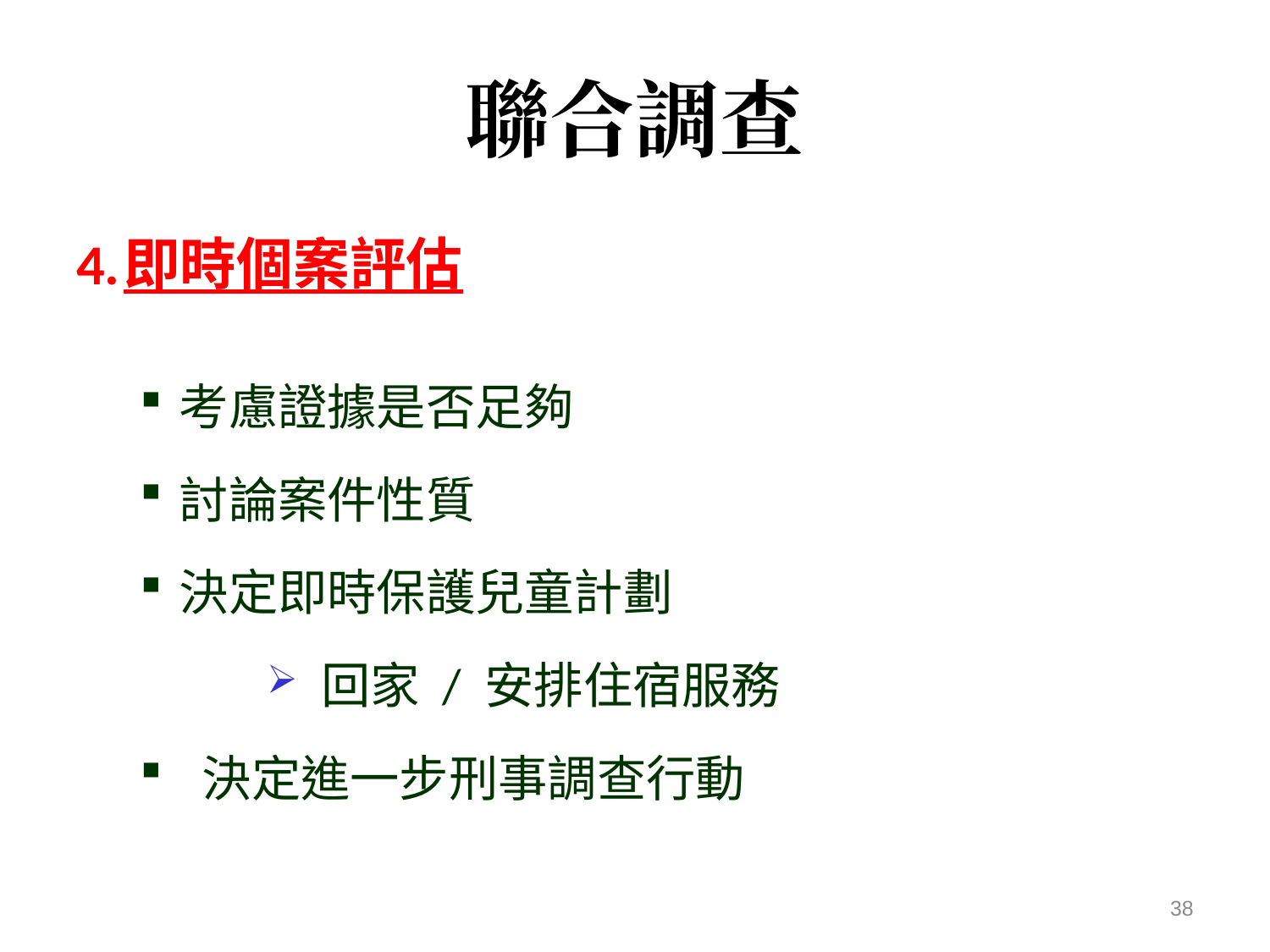

# 聯合調查
4.	即時個案評估

考慮證據是否足夠
討論案件性質
決定即時保護兒童計劃
 回家 / 安排住宿服務
 決定進一步刑事調查行動

38